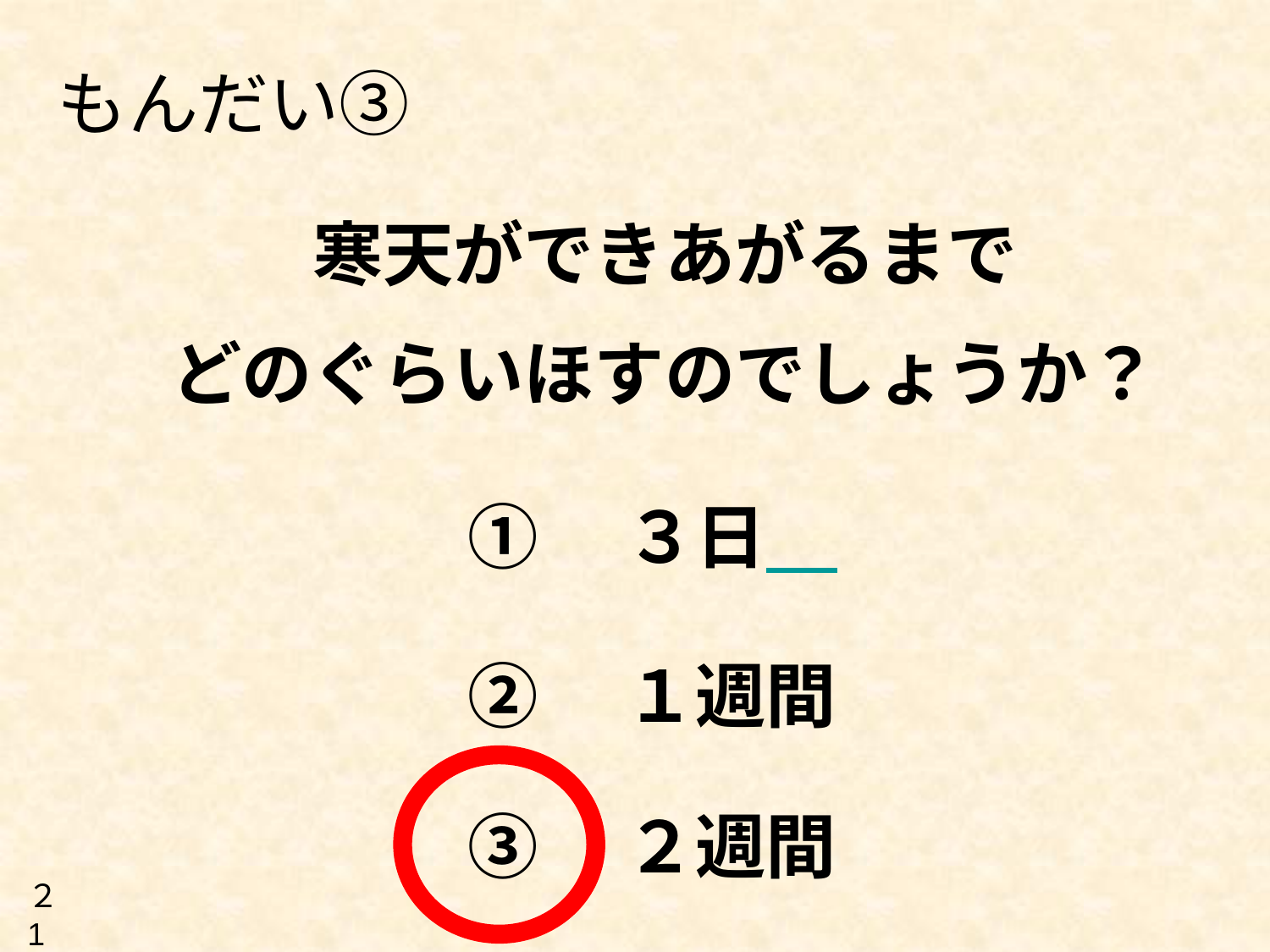

もんだい③
寒天ができあがるまで
どのぐらいほすのでしょうか？
①　３日
②　１週間

③　２週間
２1